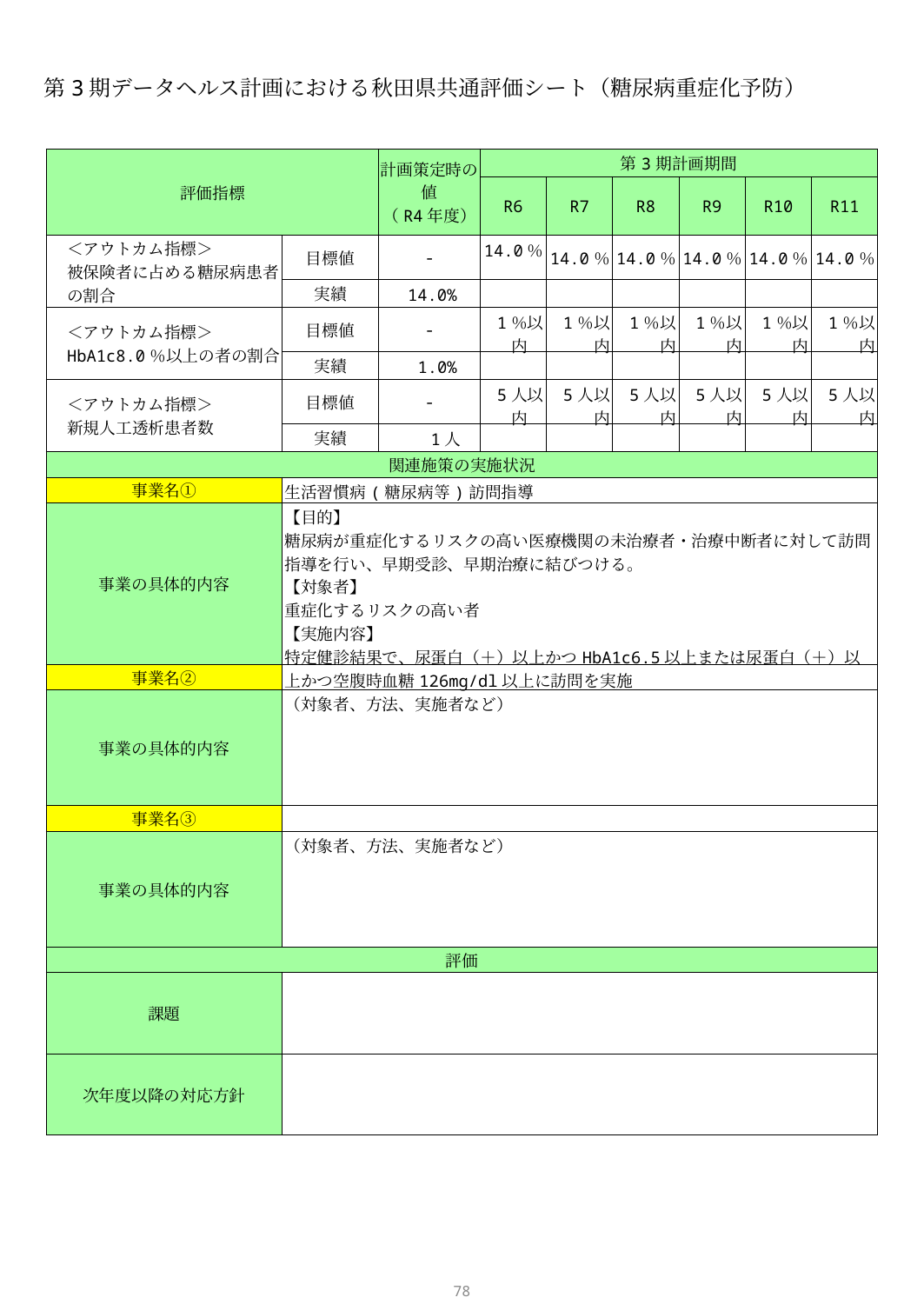

第3期データヘルス計画における秋田県共通評価シート（糖尿病重症化予防）
| 評価指標 |  | 計画策定時の値 （R4年度） | 第3期計画期間 |  |  |  |  |  |
| --- | --- | --- | --- | --- | --- | --- | --- | --- |
|  |  |  | R6 | R7 | R8 | R9 | R10 | R11 |
| ＜アウトカム指標＞ 被保険者に占める糖尿病患者の割合 | 目標値 | - | 14.0％ | 14.0％ | 14.0％ | 14.0％ | 14.0％ | 14.0％ |
|  | 実績 | 14.0% |  |  |  |  |  |  |
| ＜アウトカム指標＞ HbA1c8.0％以上の者の割合 | 目標値 | - | 1％以内 | 1％以内 | 1％以内 | 1％以内 | 1％以内 | 1％以内 |
|  | 実績 | 1.0% |  |  |  |  |  |  |
| ＜アウトカム指標＞ 新規人工透析患者数 | 目標値 | - | 5人以内 | 5人以内 | 5人以内 | 5人以内 | 5人以内 | 5人以内 |
|  | 実績 | 1人 |  |  |  |  |  |  |
| 関連施策の実施状況 |  |  |  |  |  |  |  |  |
| 事業名① | 生活習慣病(糖尿病等)訪問指導 |  |  |  |  |  |  |  |
| 事業の具体的内容 | 【目的】 糖尿病が重症化するリスクの高い医療機関の未治療者・治療中断者に対して訪問指導を行い、早期受診、早期治療に結びつける。 【対象者】 重症化するリスクの高い者 【実施内容】 特定健診結果で、尿蛋白（＋）以上かつHbA1c6.5以上または尿蛋白（＋）以上かつ空腹時血糖126mg/dl以上に訪問を実施 |  |  |  |  |  |  |  |
| 事業名② |  |  |  |  |  |  |  |  |
| 事業の具体的内容 | （対象者、方法、実施者など） |  |  |  |  |  |  |  |
| 事業名③ |  |  |  |  |  |  |  |  |
| 事業の具体的内容 | （対象者、方法、実施者など） |  |  |  |  |  |  |  |
| 評価 |  |  |  |  |  |  |  |  |
| 課題 |  |  |  |  |  |  |  |  |
| 次年度以降の対応方針 |  |  |  |  |  |  |  |  |
78